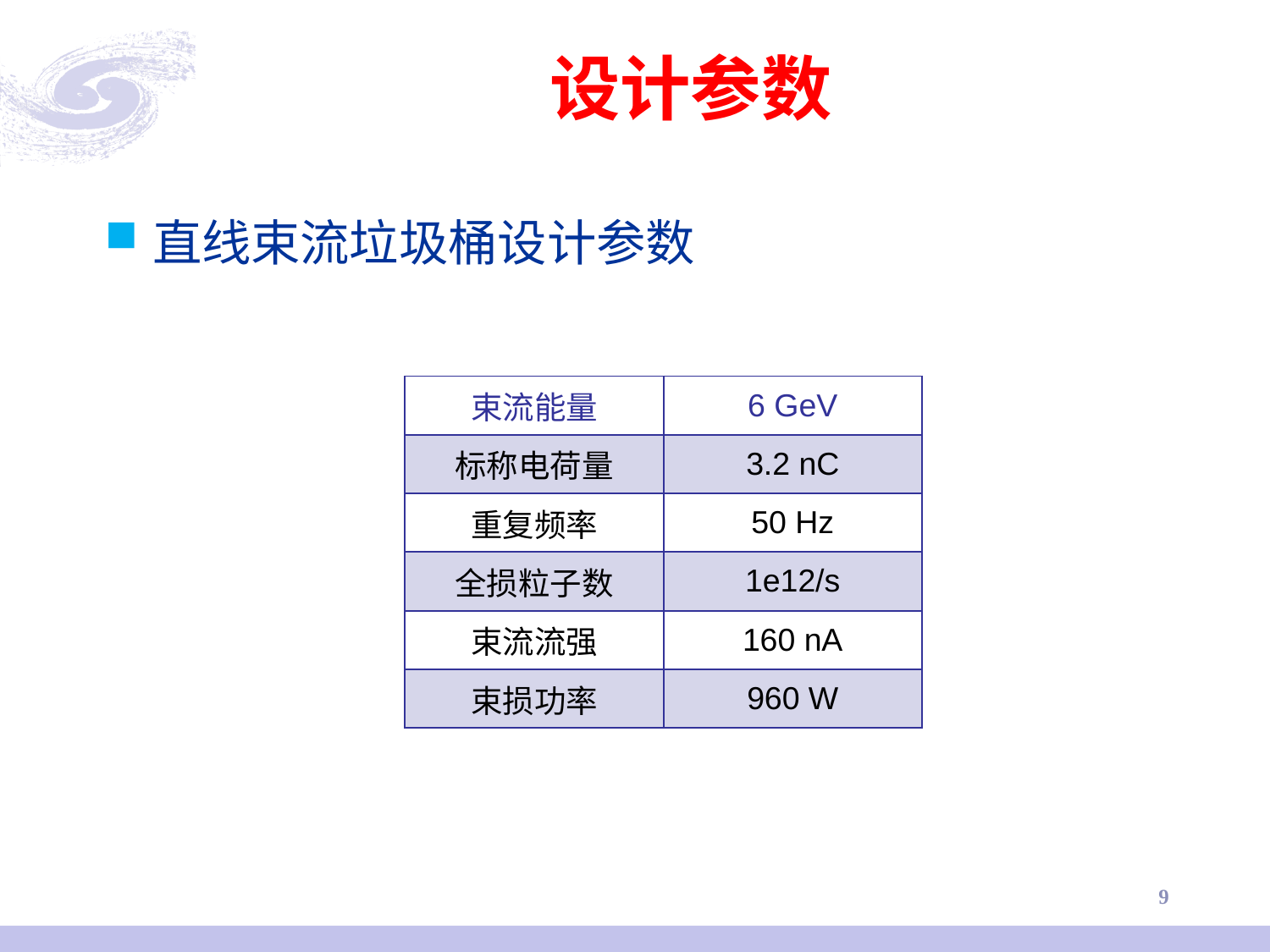

# 设计参数
直线束流垃圾桶设计参数
| 束流能量 | 6 GeV |
| --- | --- |
| 标称电荷量 | 3.2 nC |
| 重复频率 | 50 Hz |
| 全损粒子数 | 1e12/s |
| 束流流强 | 160 nA |
| 束损功率 | 960 W |
9